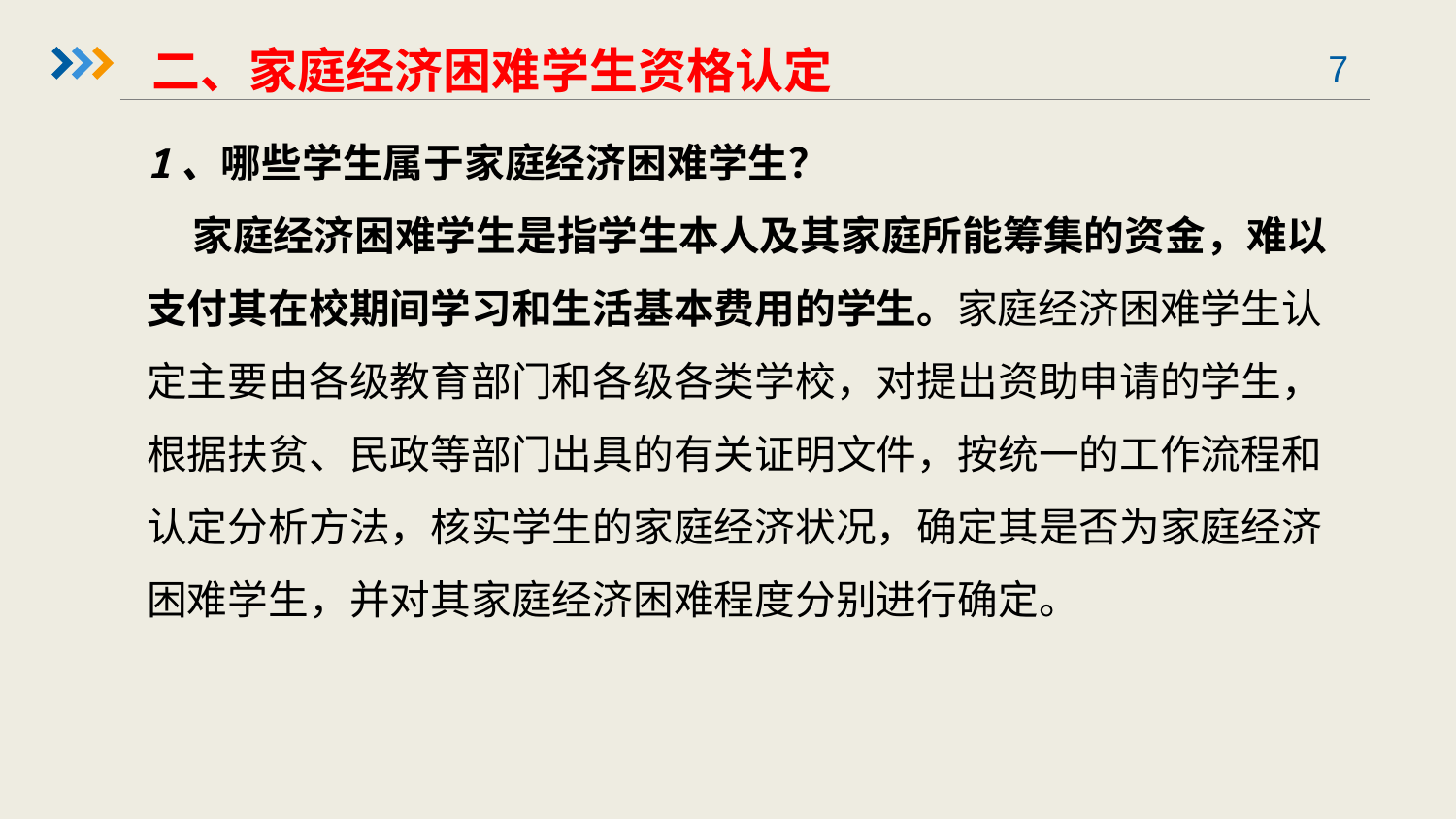

二、家庭经济困难学生资格认定
1、哪些学生属于家庭经济困难学生？
    家庭经济困难学生是指学生本人及其家庭所能筹集的资金，难以支付其在校期间学习和生活基本费用的学生。家庭经济困难学生认定主要由各级教育部门和各级各类学校，对提出资助申请的学生，根据扶贫、民政等部门出具的有关证明文件，按统一的工作流程和认定分析方法，核实学生的家庭经济状况，确定其是否为家庭经济困难学生，并对其家庭经济困难程度分别进行确定。